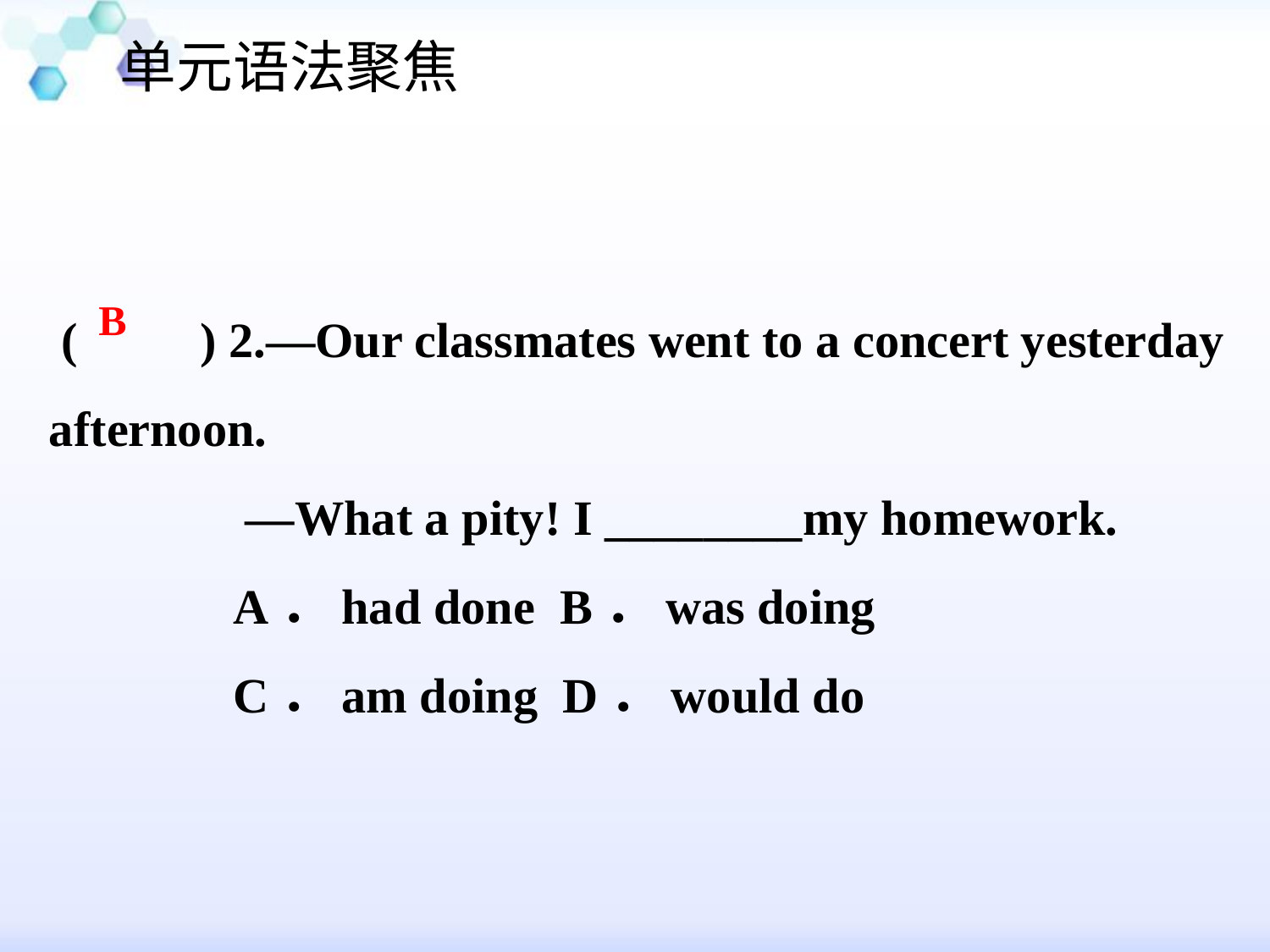

单元语法聚焦
#
 (　　) 2.—Our classmates went to a concert yesterday afternoon.
                —What a pity! I ________my homework.
               A．had done  B．was doing
               C．am doing  D．would do
B